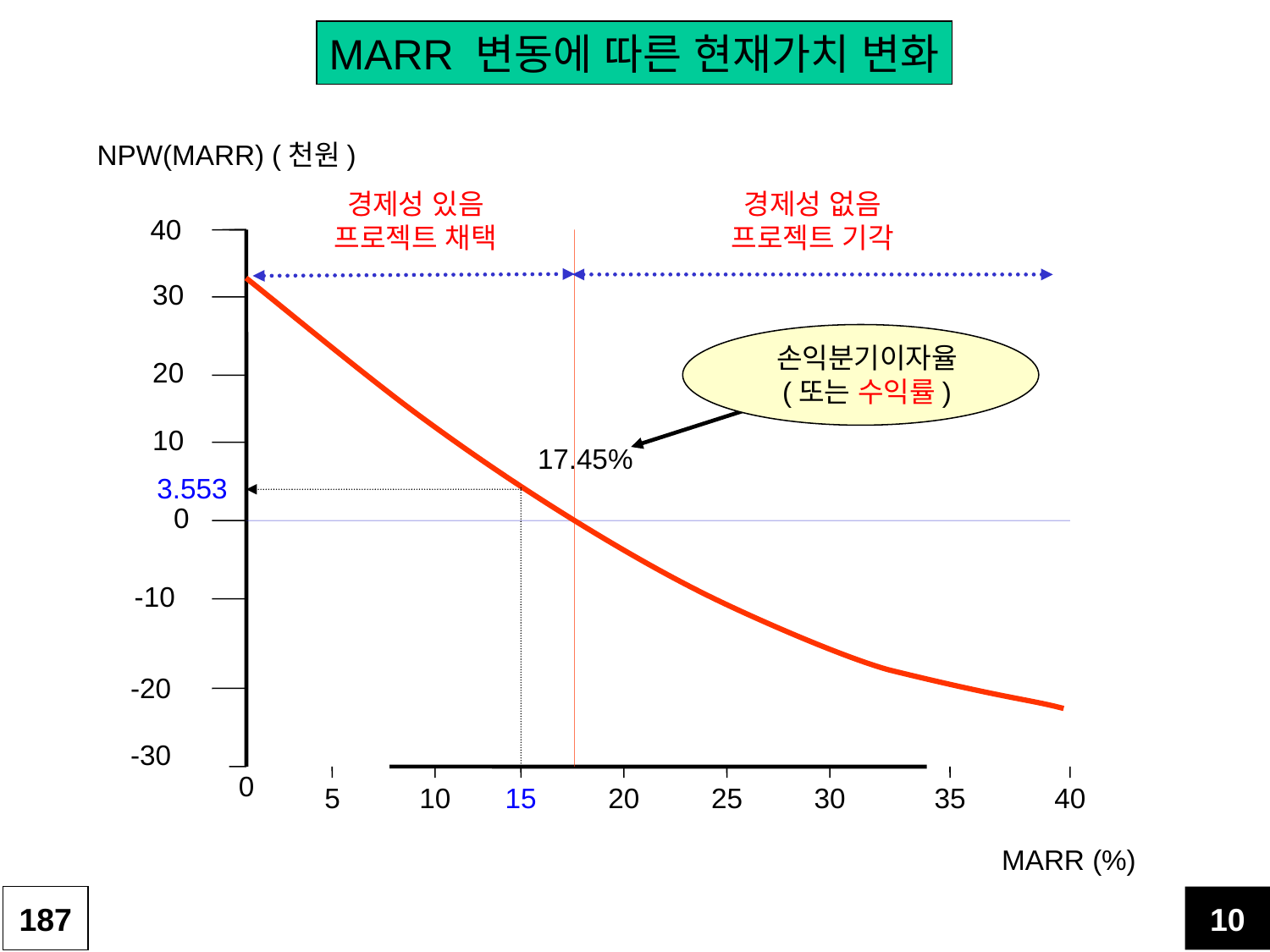

MARR 변동에 따른 현재가치 변화
NPW(MARR) (천원)
경제성 있음
프로젝트 채택
경제성 없음
프로젝트 기각
40

30

손익분기이자율
(또는 수익률)
20

10
17.45%

3.553

0

-10

-20

-30
0

5
10
15
20
25
30
35
40
MARR (%)
187
10